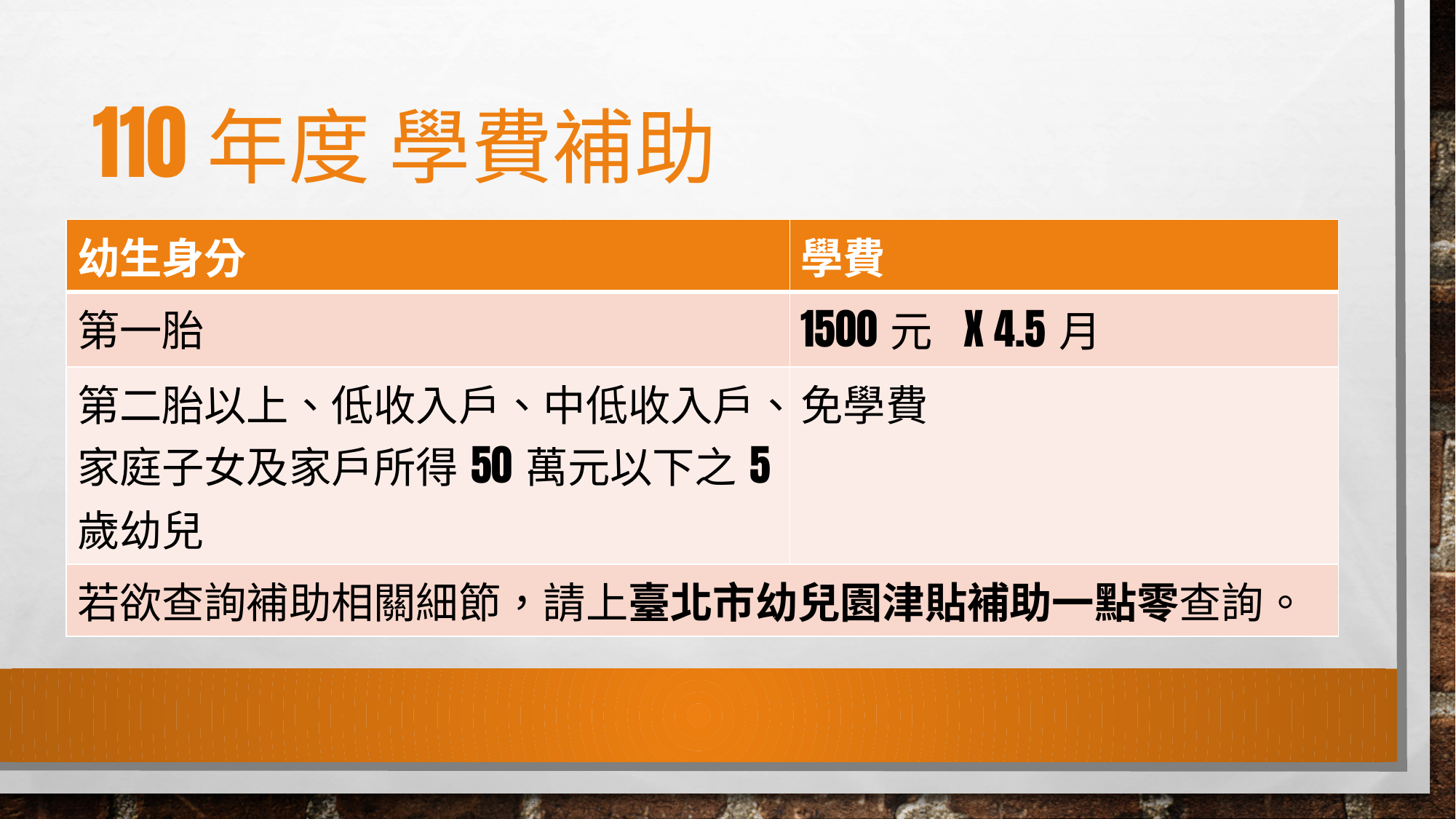

# 110年度 學費補助
| 幼生身分 | 學費 |
| --- | --- |
| 第一胎 | 1500元 X 4.5月 |
| 第二胎以上、低收入戶、中低收入戶、家庭子女及家戶所得50萬元以下之5歲幼兒 | 免學費 |
| 若欲查詢補助相關細節，請上臺北市幼兒園津貼補助一點零查詢。 |  |